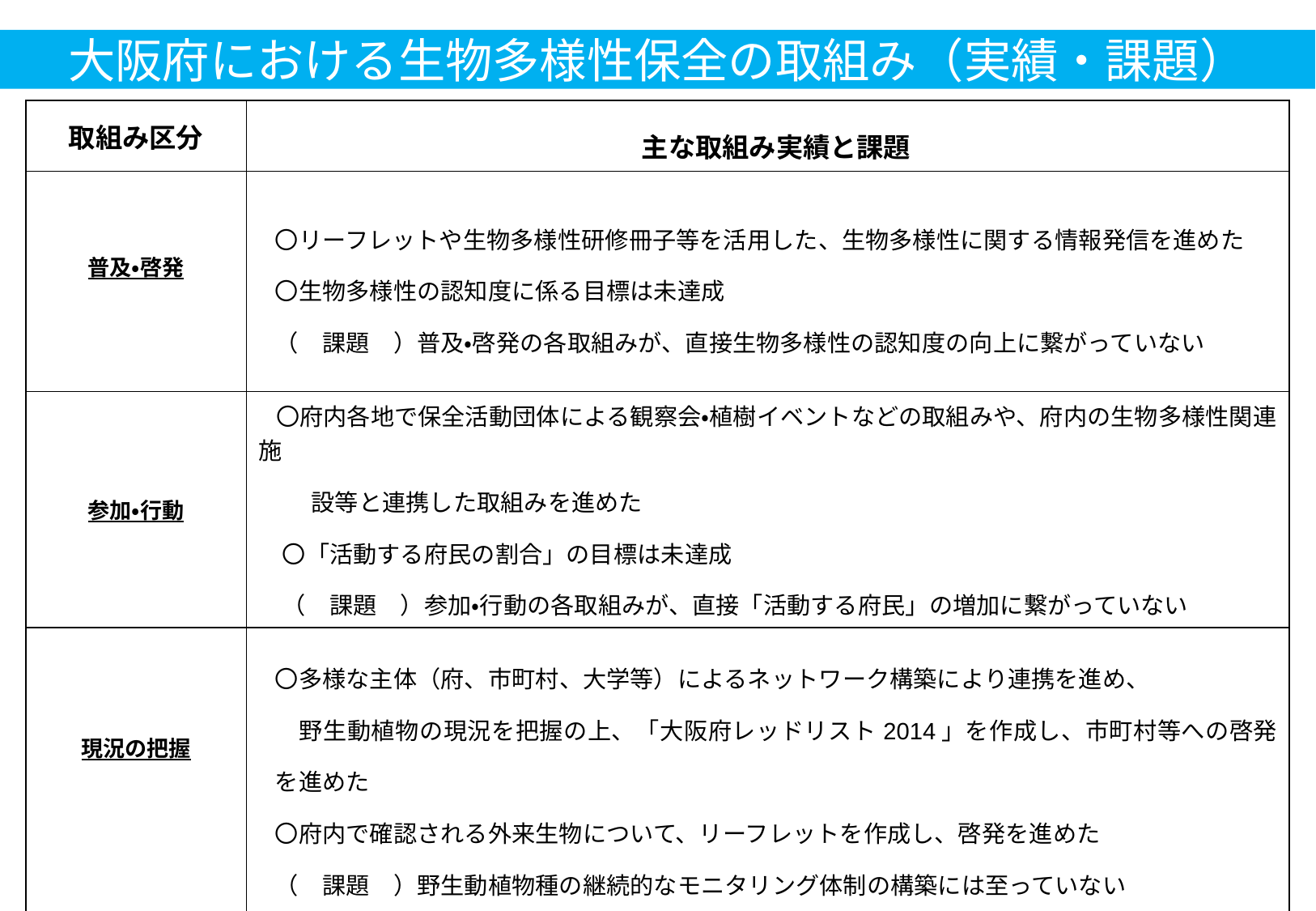

大阪府における生物多様性保全の取組み（実績・課題）
| 取組み区分 | 主な取組み実績と課題 |
| --- | --- |
| 普及・啓発 | 〇リーフレットや生物多様性研修冊子等を活用した、生物多様性に関する情報発信を進めた 〇生物多様性の認知度に係る目標は未達成 （　課題　）普及・啓発の各取組みが、直接生物多様性の認知度の向上に繋がっていない |
| 参加・行動 | 〇府内各地で保全活動団体による観察会・植樹イベントなどの取組みや、府内の生物多様性関連施 　　 設等と連携した取組みを進めた 　〇「活動する府民の割合」の目標は未達成 　（　課題　）参加・行動の各取組みが、直接「活動する府民」の増加に繋がっていない |
| 現況の把握 | 〇多様な主体（府、市町村、大学等）によるネットワーク構築により連携を進め、 　野生動植物の現況を把握の上、「大阪府レッドリスト2014」を作成し、市町村等への啓発を進めた 〇府内で確認される外来生物について、リーフレットを作成し、啓発を進めた （　課題　）野生動植物種の継続的なモニタリング体制の構築には至っていない |
15